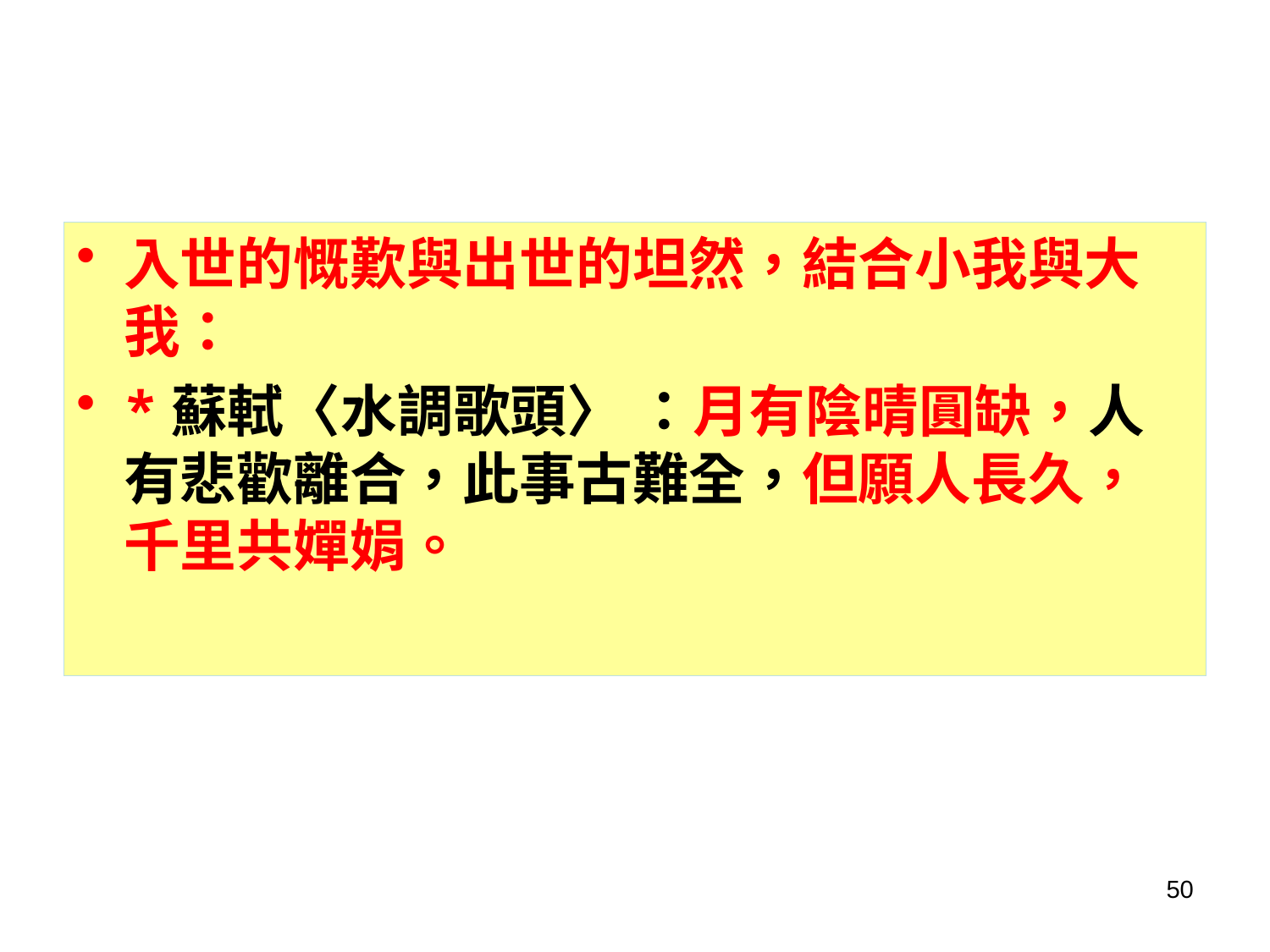

入世的慨歎與出世的坦然，結合小我與大我：
*蘇軾〈水調歌頭〉 ：月有陰晴圓缺，人有悲歡離合，此事古難全，但願人長久，千里共嬋娟。

50